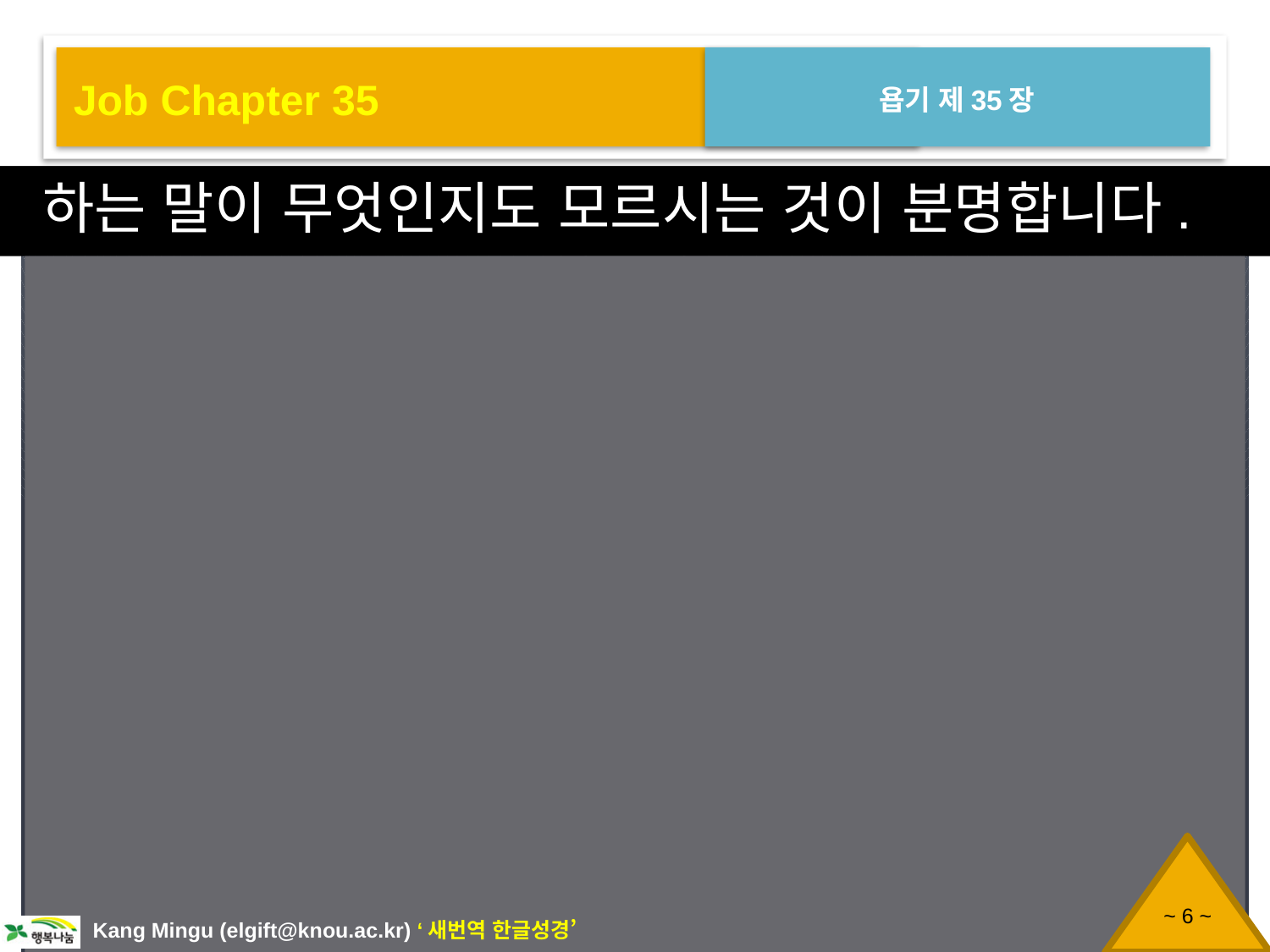

Job Chapter 35
욥기 제35장
하는 말이 무엇인지도 모르시는 것이 분명합니다.